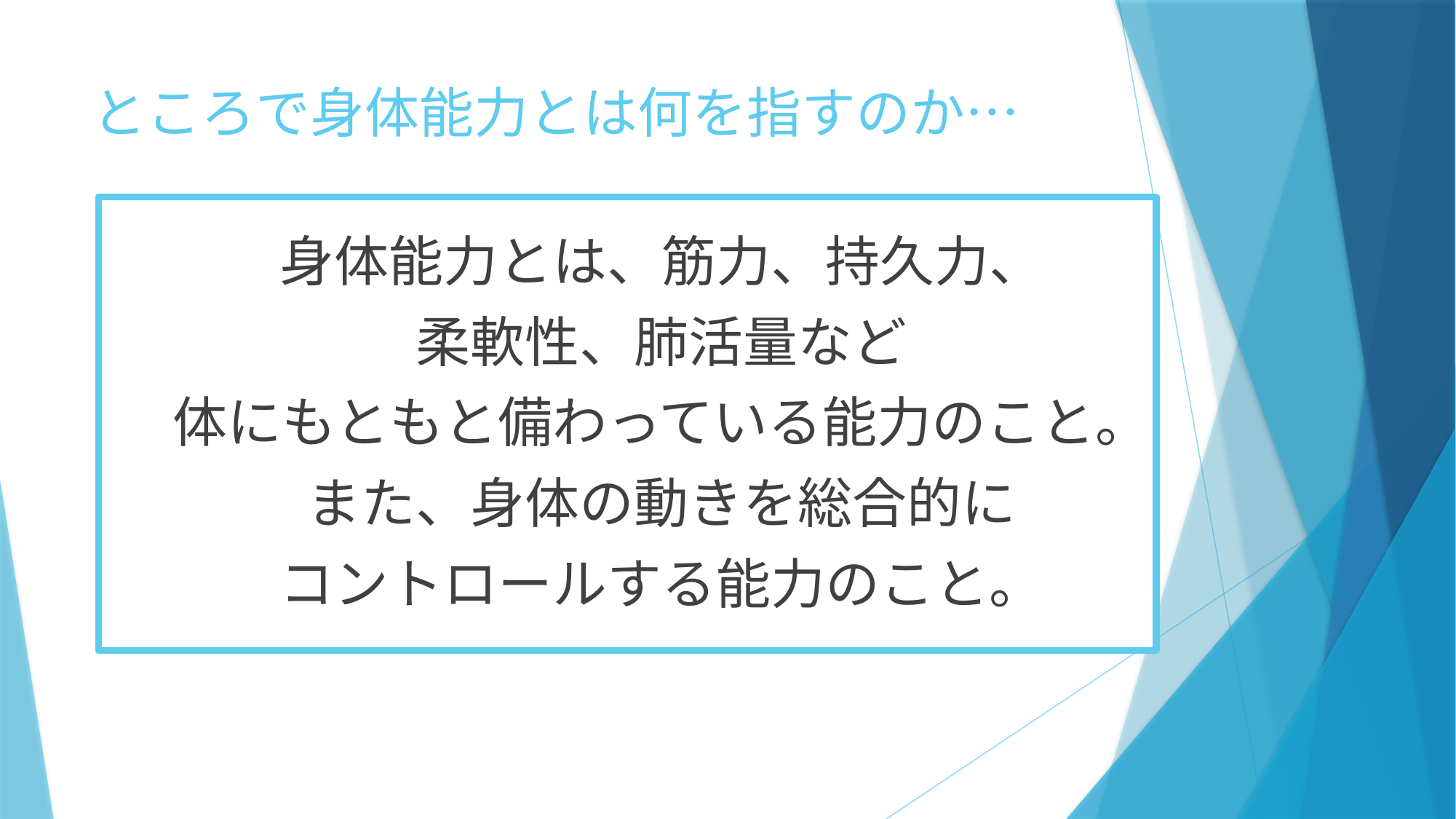

# ところで身体能力とは何を指すのか…

身体能力とは、筋力、持久力、
柔軟性、肺活量など
体にもともと備わっている能力のこと。
また、身体の動きを総合的に
コントロールする能力のこと。